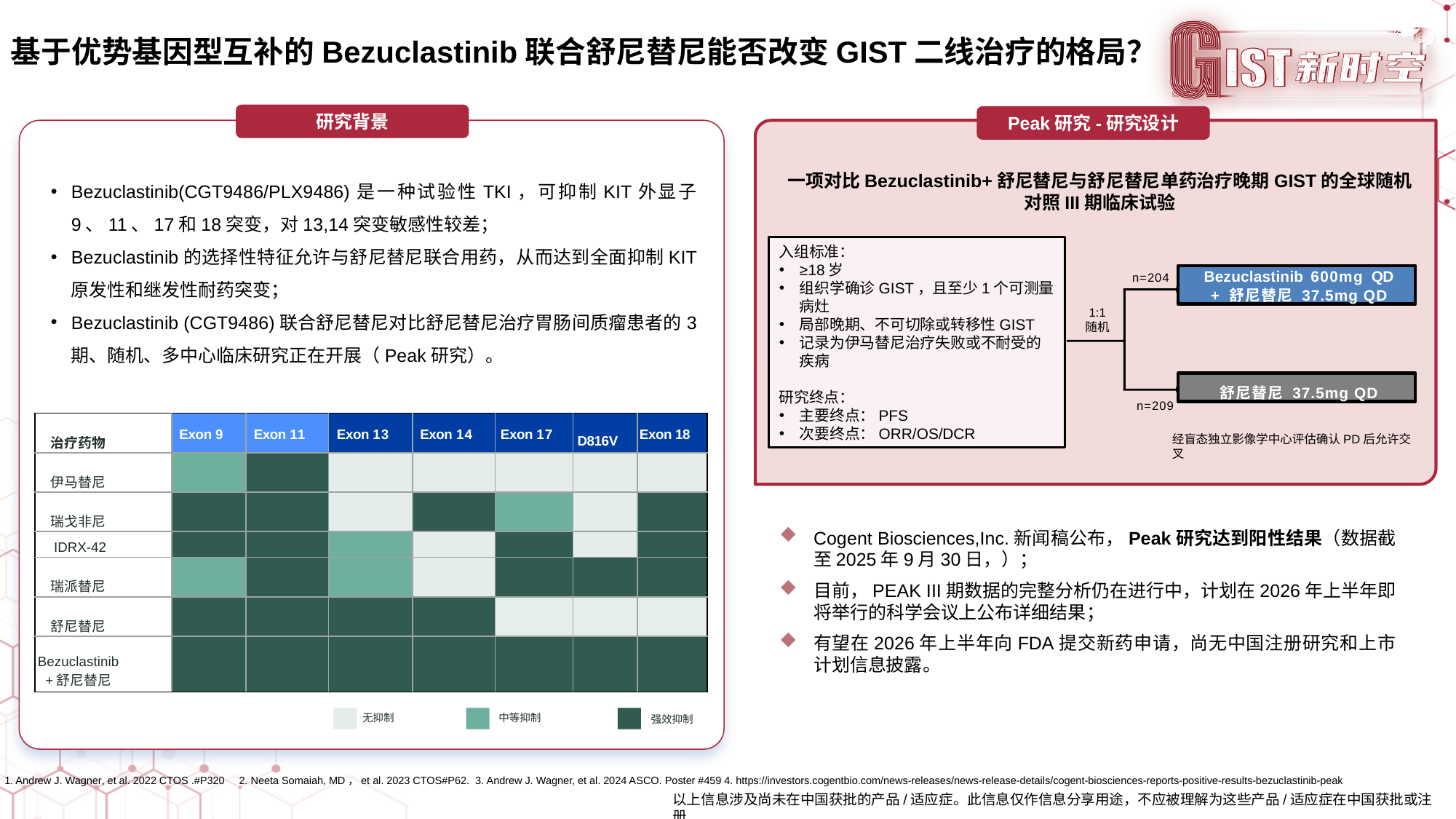

# 基于优势基因型互补的Bezuclastinib联合舒尼替尼能否改变GIST二线治疗的格局？
研究背景
Peak研究-研究设计

一项对比Bezuclastinib+舒尼替尼与舒尼替尼单药治疗晚期GIST的全球随机对照III期临床试验
入组标准：
≥18岁
组织学确诊GIST，且至少1个可测量病灶
局部晚期、不可切除或转移性GIST
记录为伊马替尼治疗失败或不耐受的疾病

研究终点：
主要终点：PFS
次要终点：ORR/OS/DCR
Bezuclastinib 600mg QD
+ 舒尼替尼 37.5mg QD

1:1
随机
舒尼替尼 37.5mg QD
经盲态独立影像学中心评估确认PD后允许交叉
Bezuclastinib(CGT9486/PLX9486)是一种试验性TKI，可抑制KIT外显子9、11、17和18突变，对13,14突变敏感性较差；
Bezuclastinib的选择性特征允许与舒尼替尼联合用药，从而达到全面抑制KIT原发性和继发性耐药突变；
Bezuclastinib (CGT9486)联合舒尼替尼对比舒尼替尼治疗胃肠间质瘤患者的3期、随机、多中心临床研究正在开展（Peak研究）。
n=204
n=209
| 治疗药物 | Exon 9 | Exon 11 | Exon 13 | Exon 14 | Exon 17 | D816V | Exon 18 |
| --- | --- | --- | --- | --- | --- | --- | --- |
| 伊马替尼 |  |  |  |  |  |  |  |
| 瑞戈非尼 |  |  |  |  |  |  |  |
| IDRX-42 |  |  |  |  |  |  |  |
| 瑞派替尼 |  |  |  |  |  |  |  |
| 舒尼替尼 |  |  |  |  |  |  |  |
| Bezuclastinib+舒尼替尼 |  |  |  |  |  |  |  |
Cogent Biosciences,Inc.新闻稿公布，Peak研究达到阳性结果（数据截至2025年9月30日，）；
目前，PEAK III期数据的完整分析仍在进行中，计划在2026年上半年即将举行的科学会议上公布详细结果；
有望在2026年上半年向FDA提交新药申请，尚无中国注册研究和上市计划信息披露。

无抑制
中等抑制
强效抑制
1. Andrew J. Wagner, et al. 2022 CTOS .#P320     2. Neeta Somaiah, MD，et al. 2023 CTOS#P62.  3. Andrew J. Wagner, et al. 2024 ASCO. Poster #459 4. https://investors.cogentbio.com/news-releases/news-release-details/cogent-biosciences-reports-positive-results-bezuclastinib-peak